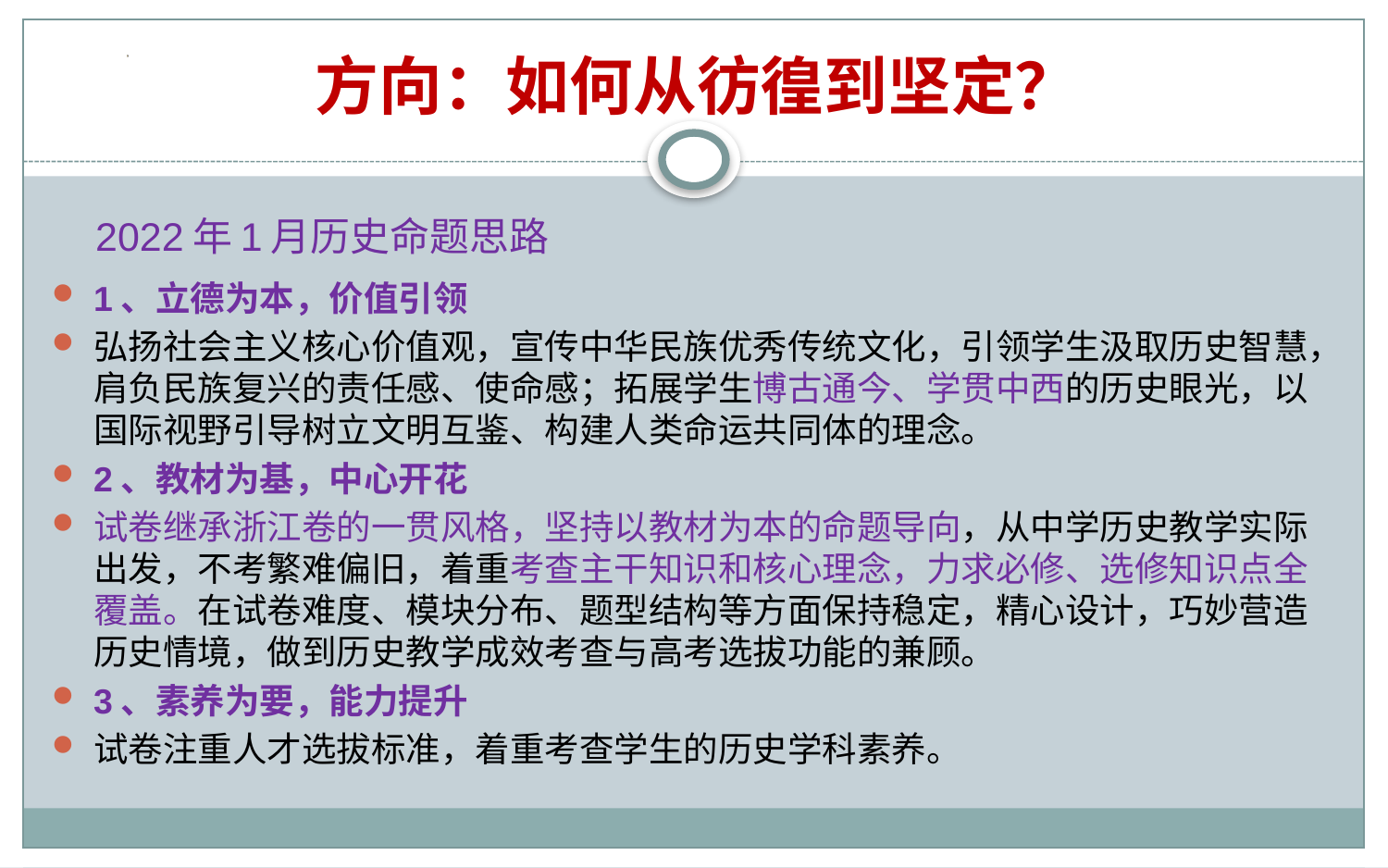

方向：如何从彷徨到坚定？
2022年1月历史命题思路
1、立德为本，价值引领
弘扬社会主义核心价值观，宣传中华民族优秀传统文化，引领学生汲取历史智慧，肩负民族复兴的责任感、使命感；拓展学生博古通今、学贯中西的历史眼光，以国际视野引导树立文明互鉴、构建人类命运共同体的理念。
2、教材为基，中心开花
试卷继承浙江卷的一贯风格，坚持以教材为本的命题导向，从中学历史教学实际出发，不考繁难偏旧，着重考查主干知识和核心理念，力求必修、选修知识点全覆盖。在试卷难度、模块分布、题型结构等方面保持稳定，精心设计，巧妙营造历史情境，做到历史教学成效考查与高考选拔功能的兼顾。
3、素养为要，能力提升
试卷注重人才选拔标准，着重考查学生的历史学科素养。